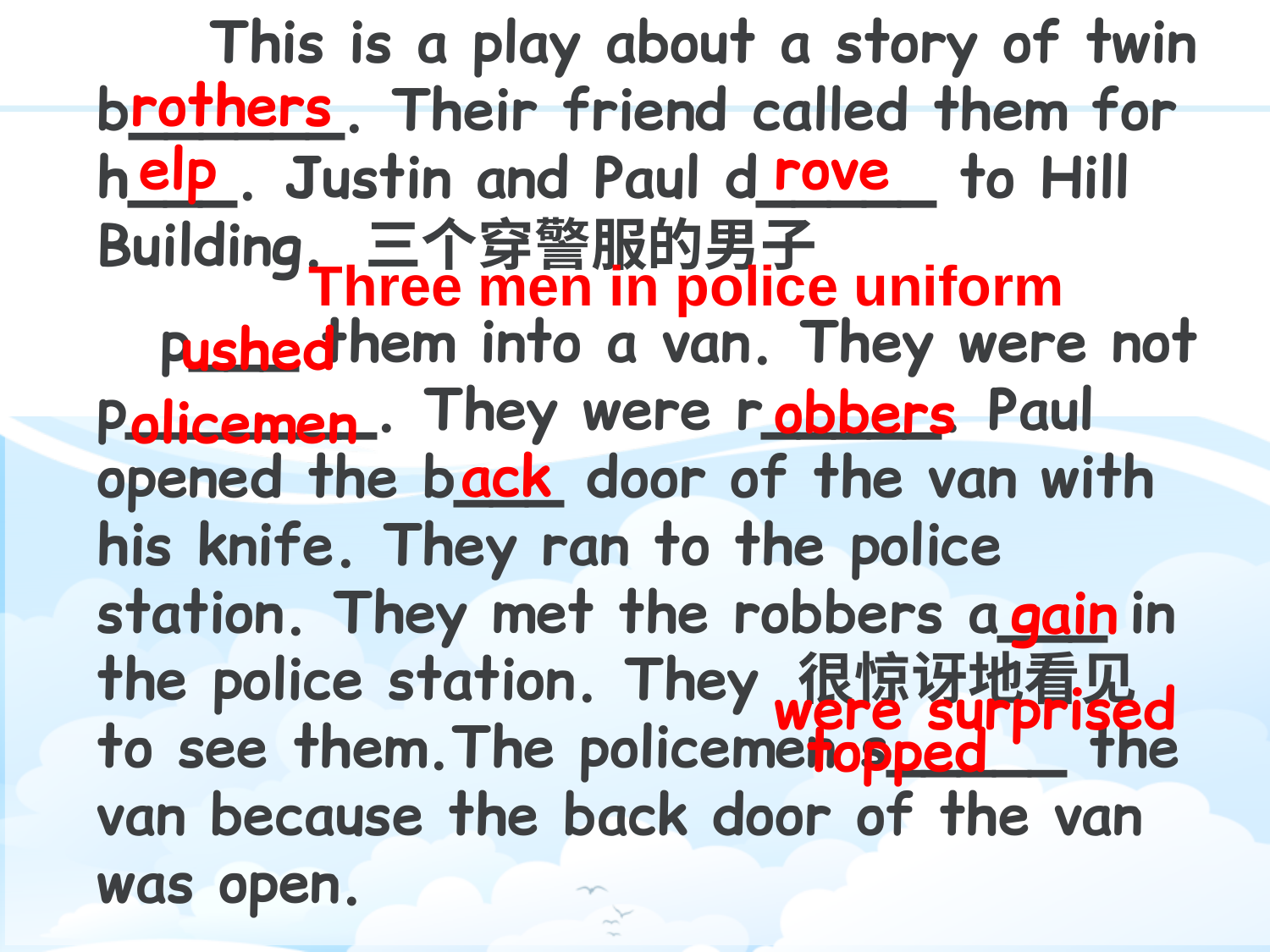

This is a play about a story of twin b______. Their friend called them for h___. Justin and Paul d_____ to Hill Building. 三个穿警服的男子
p___ them into a van. They were not p_______. They were r_____. Paul opened the b___ door of the van with his knife. They ran to the police station. They met the robbers a___ in the police station. They 很惊讶地看见to see them.The policemen s_____ the van because the back door of the van was open.
rothers
elp
rove
Three men in police uniform
ushed
obbers
olicemen
ack
gain
were surprised
topped